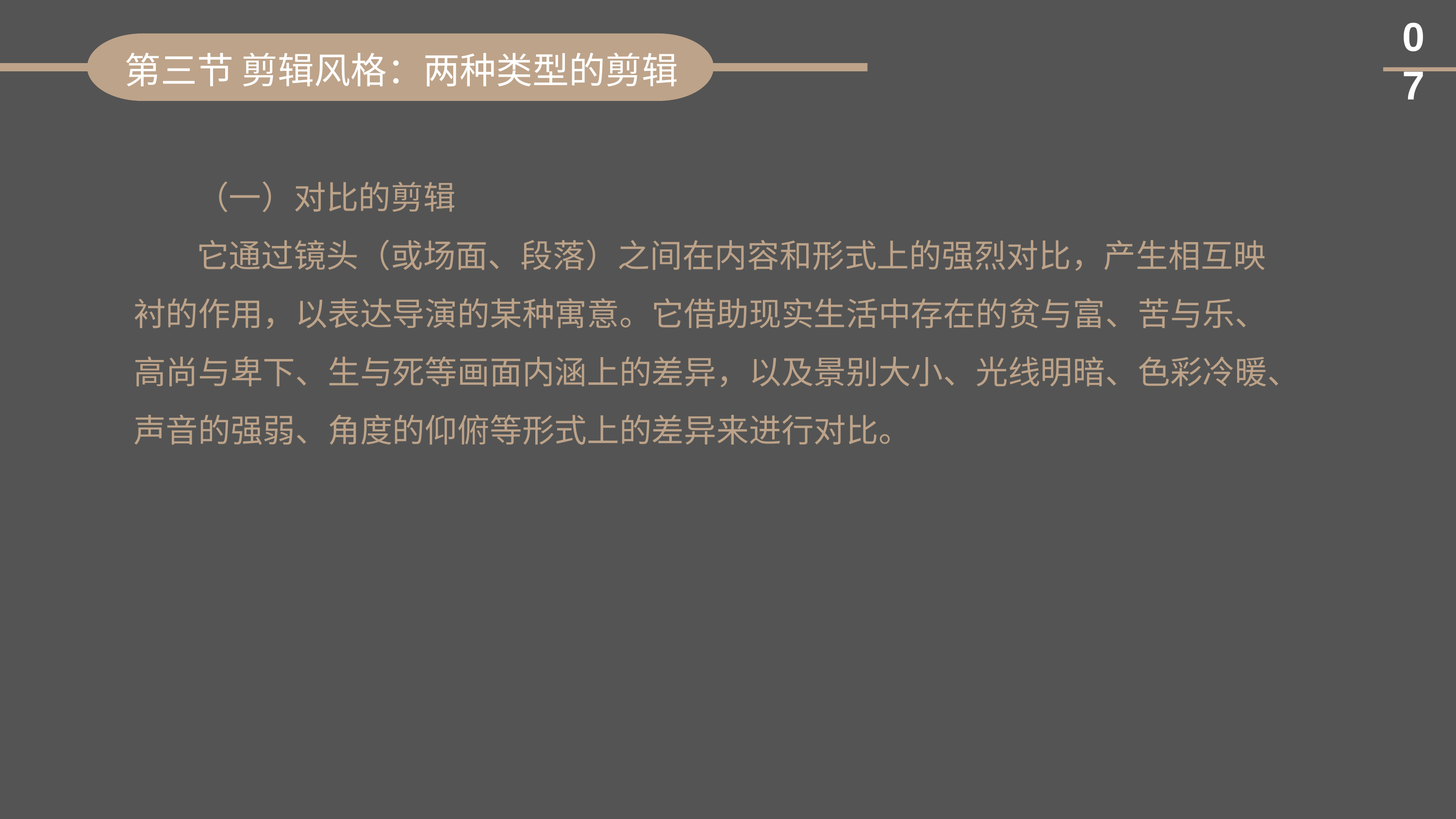

07

第三节 剪辑风格：两种类型的剪辑

（一）对比的剪辑
它通过镜头（或场面、段落）之间在内容和形式上的强烈对比，产生相互映衬的作用，以表达导演的某种寓意。它借助现实生活中存在的贫与富、苦与乐、高尚与卑下、生与死等画面内涵上的差异，以及景别大小、光线明暗、色彩冷暖、声音的强弱、角度的仰俯等形式上的差异来进行对比。